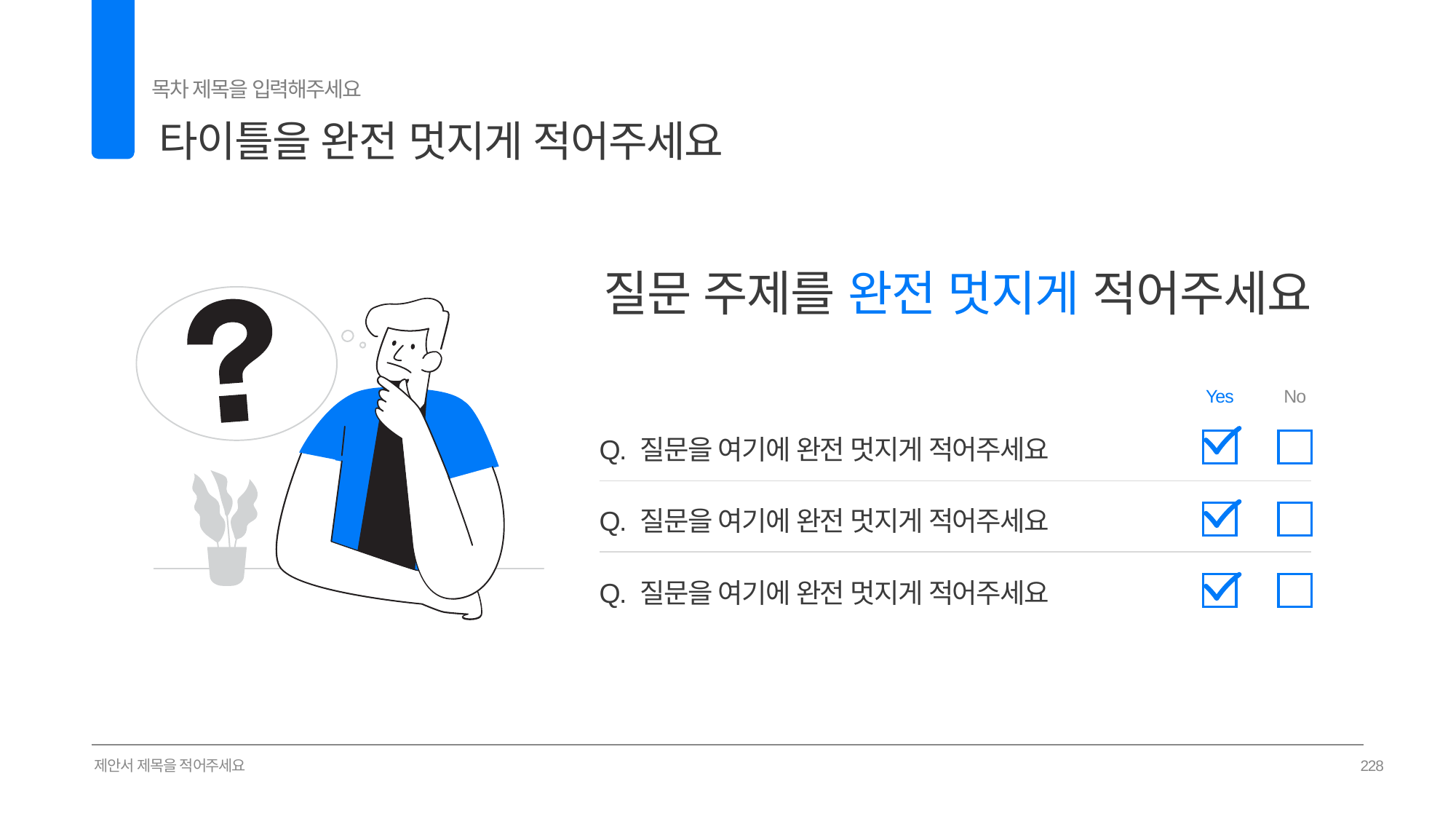

목차 제목을 입력해주세요
타이틀을 완전 멋지게 적어주세요
02
질문 주제를 완전 멋지게 적어주세요

Yes
No
Q. 질문을 여기에 완전 멋지게 적어주세요

Q. 질문을 여기에 완전 멋지게 적어주세요

Q. 질문을 여기에 완전 멋지게 적어주세요

제안서 제목을 적어주세요
228